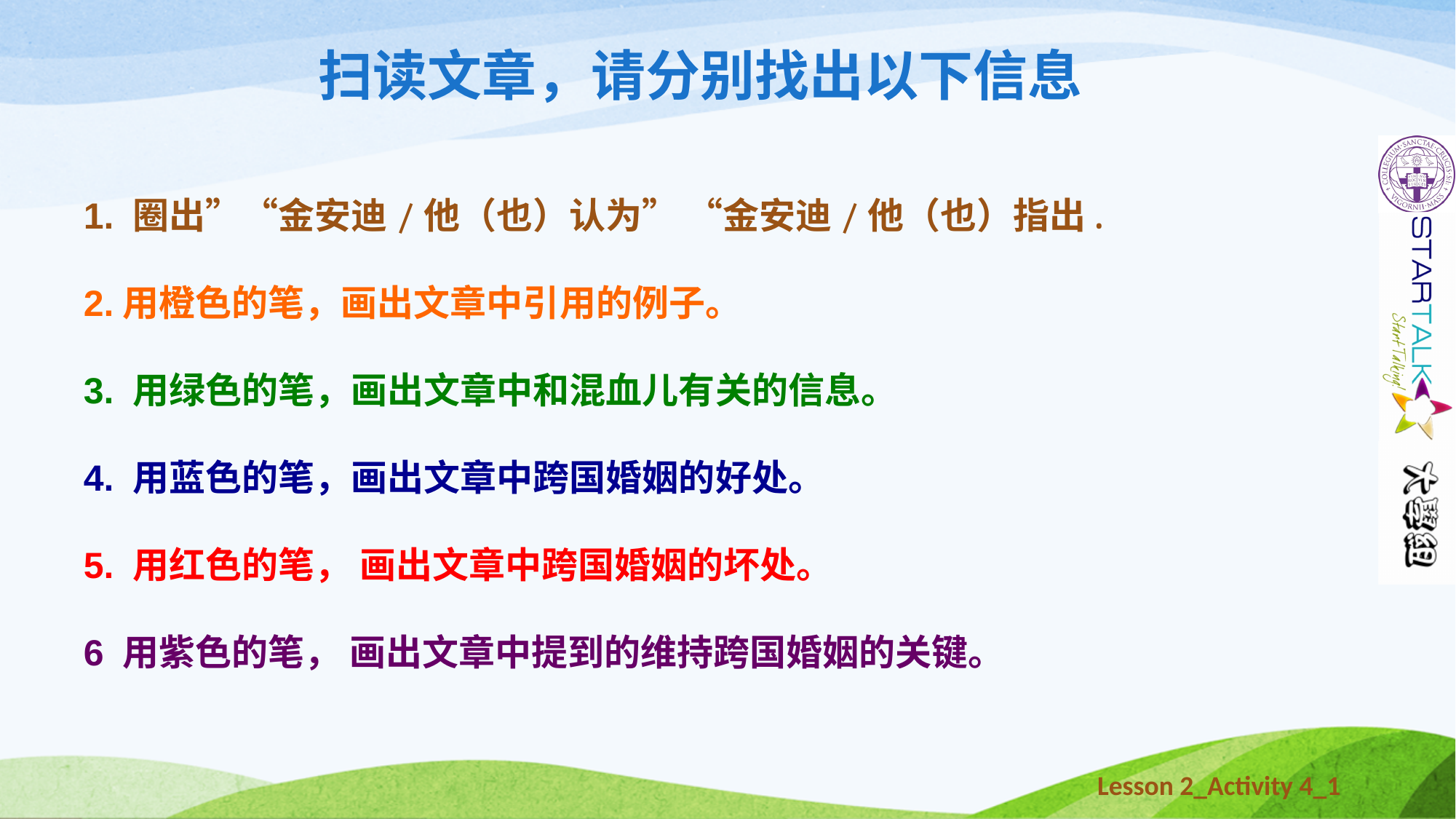

# 扫读文章，请分别找出以下信息
1. 圈出”“金安迪/他（也）认为” “金安迪/他（也）指出.
2.用橙色的笔，画出文章中引用的例子。
3. 用绿色的笔，画出文章中和混血儿有关的信息。
4. 用蓝色的笔，画出文章中跨国婚姻的好处。
5. 用红色的笔， 画出文章中跨国婚姻的坏处。
6 用紫色的笔， 画出文章中提到的维持跨国婚姻的关键。

Lesson 2_Activity 4_1